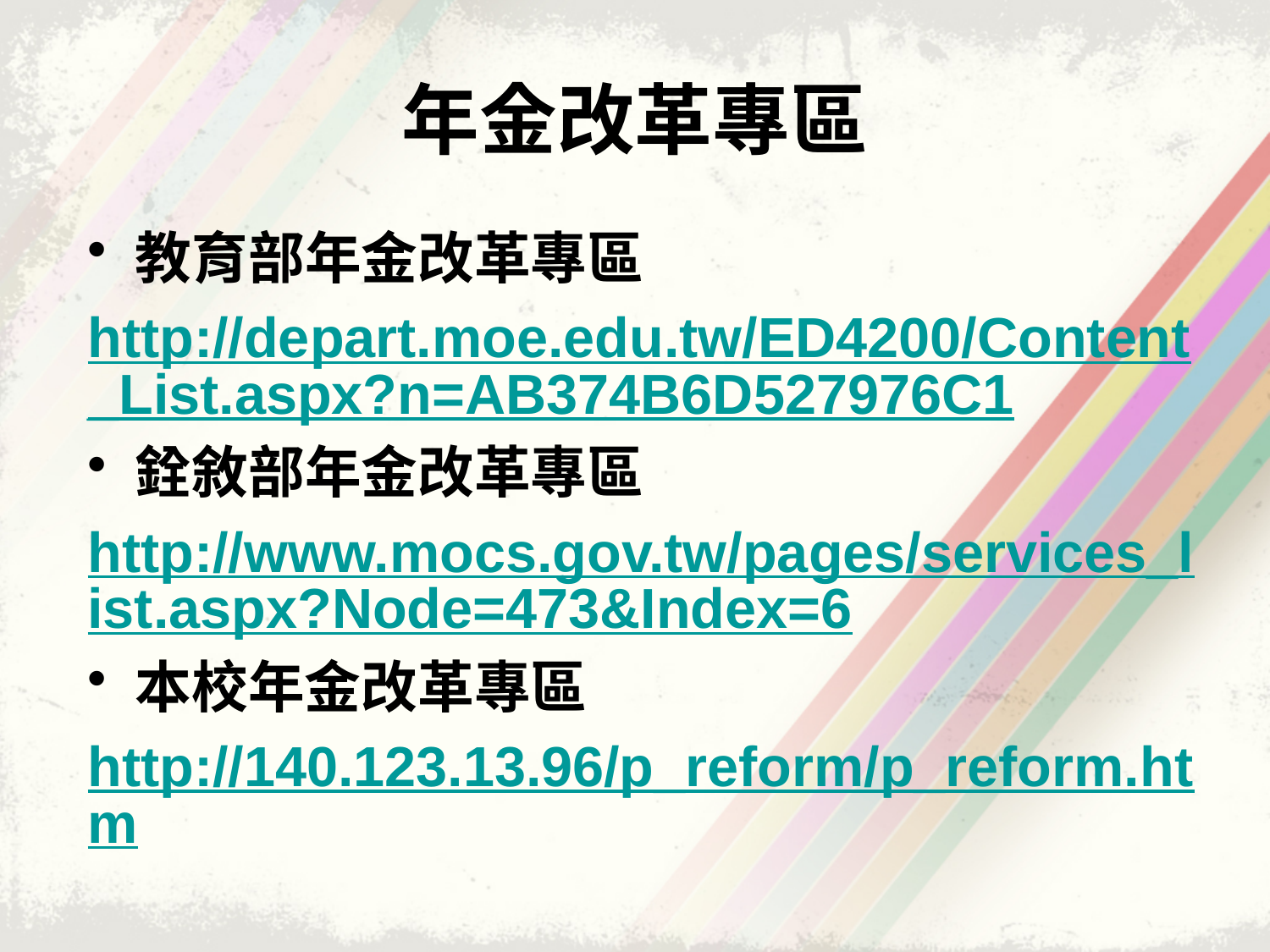

# 年金改革專區
教育部年金改革專區
http://depart.moe.edu.tw/ED4200/Content_List.aspx?n=AB374B6D527976C1
銓敘部年金改革專區
http://www.mocs.gov.tw/pages/services_list.aspx?Node=473&Index=6
本校年金改革專區
http://140.123.13.96/p_reform/p_reform.htm